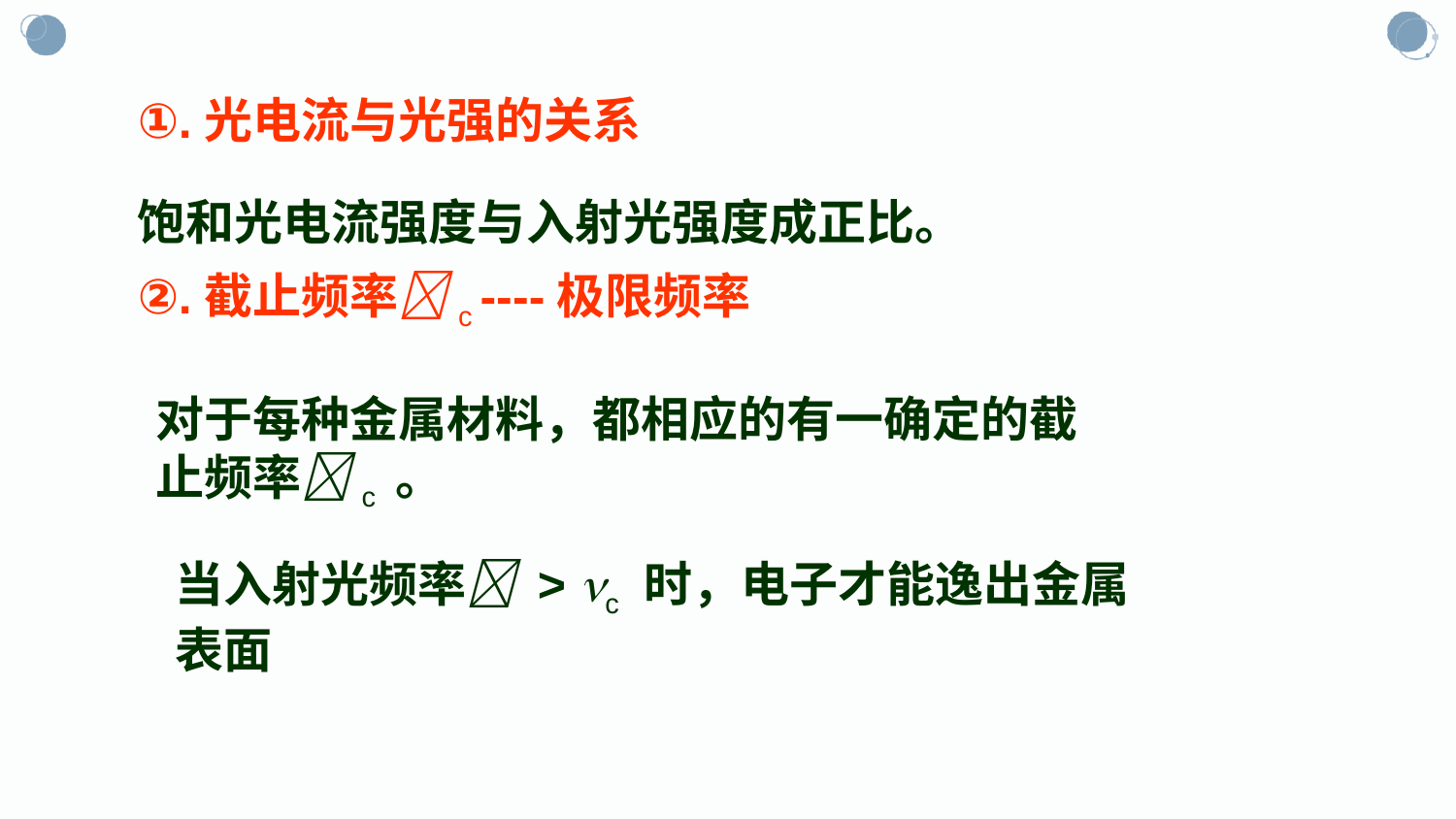

①.光电流与光强的关系
饱和光电流强度与入射光强度成正比。
②.截止频率νc ----极限频率
对于每种金属材料，都相应的有一确定的截止频率νc 。
当入射光频率ν > νc 时，电子才能逸出金属表面